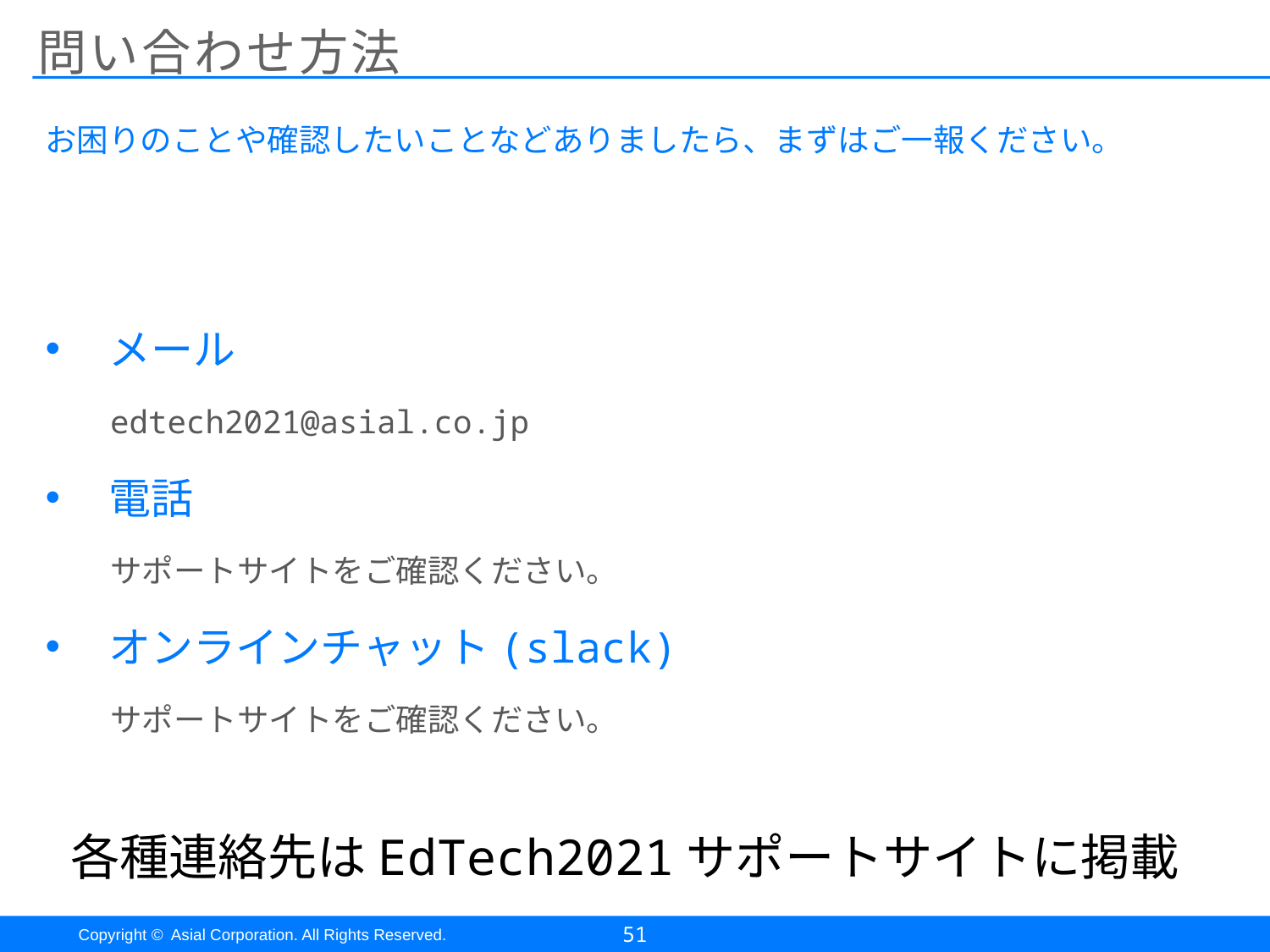

# 問い合わせ方法
お困りのことや確認したいことなどありましたら、まずはご一報ください。
メール
edtech2021@asial.co.jp
電話
サポートサイトをご確認ください。
オンラインチャット(slack)
サポートサイトをご確認ください。

各種連絡先はEdTech2021サポートサイトに掲載
51